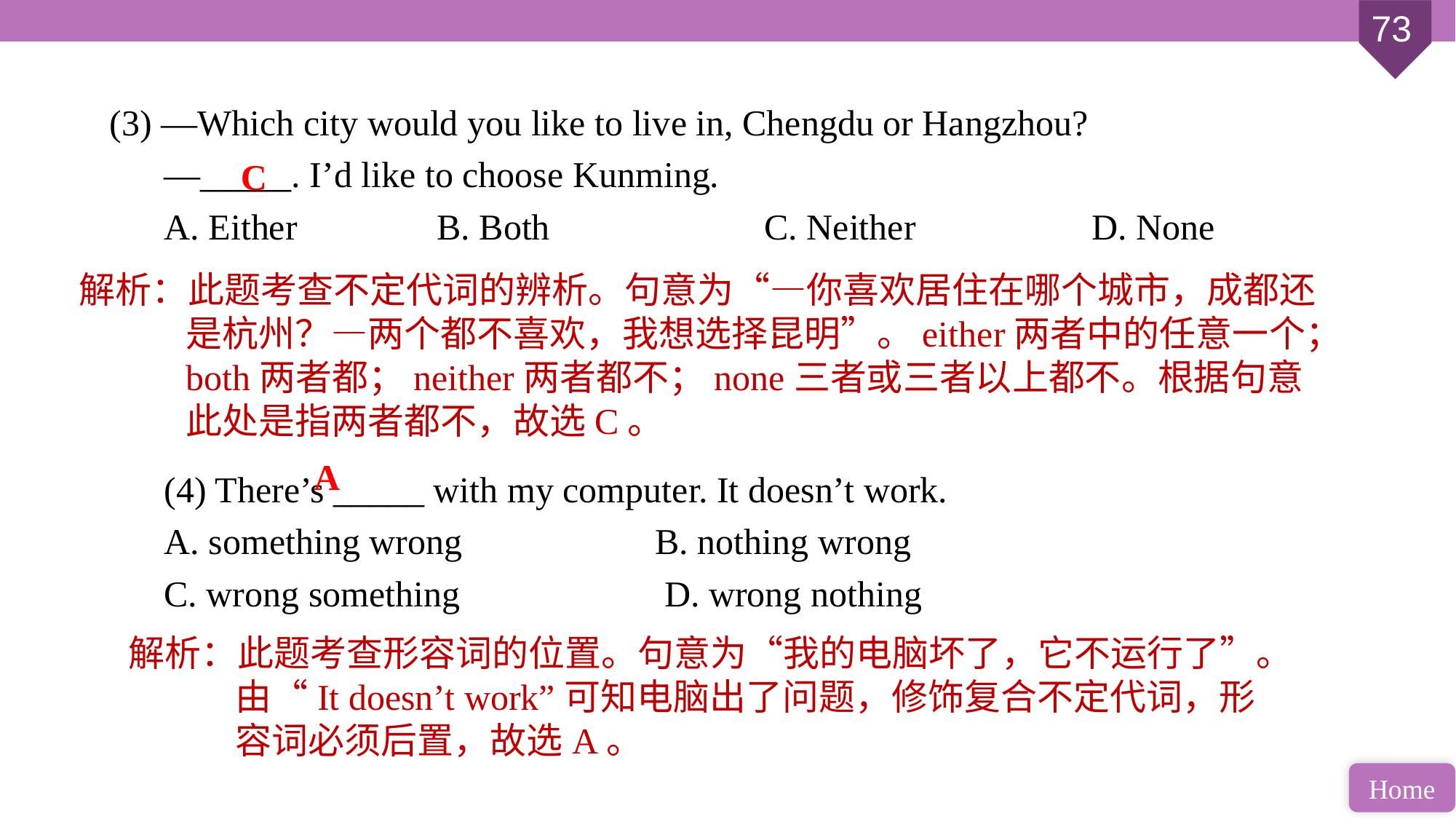

(3) —Which city would you like to live in, Chengdu or Hangzhou?
—_____. I’d like to choose Kunming.
A. Either 		B. Both 		C. Neither 		D. None

(4) There’s _____ with my computer. It doesn’t work.
A. something wrong 		B. nothing wrong
C. wrong something		 D. wrong nothing
C
解析：此题考查不定代词的辨析。句意为“—你喜欢居住在哪个城市，成都还是杭州？—两个都不喜欢，我想选择昆明”。either两者中的任意一个；both两者都；neither两者都不；none三者或三者以上都不。根据句意此处是指两者都不，故选C。
A
解析：此题考查形容词的位置。句意为“我的电脑坏了，它不运行了”。由“It doesn’t work”可知电脑出了问题，修饰复合不定代词，形容词必须后置，故选A。